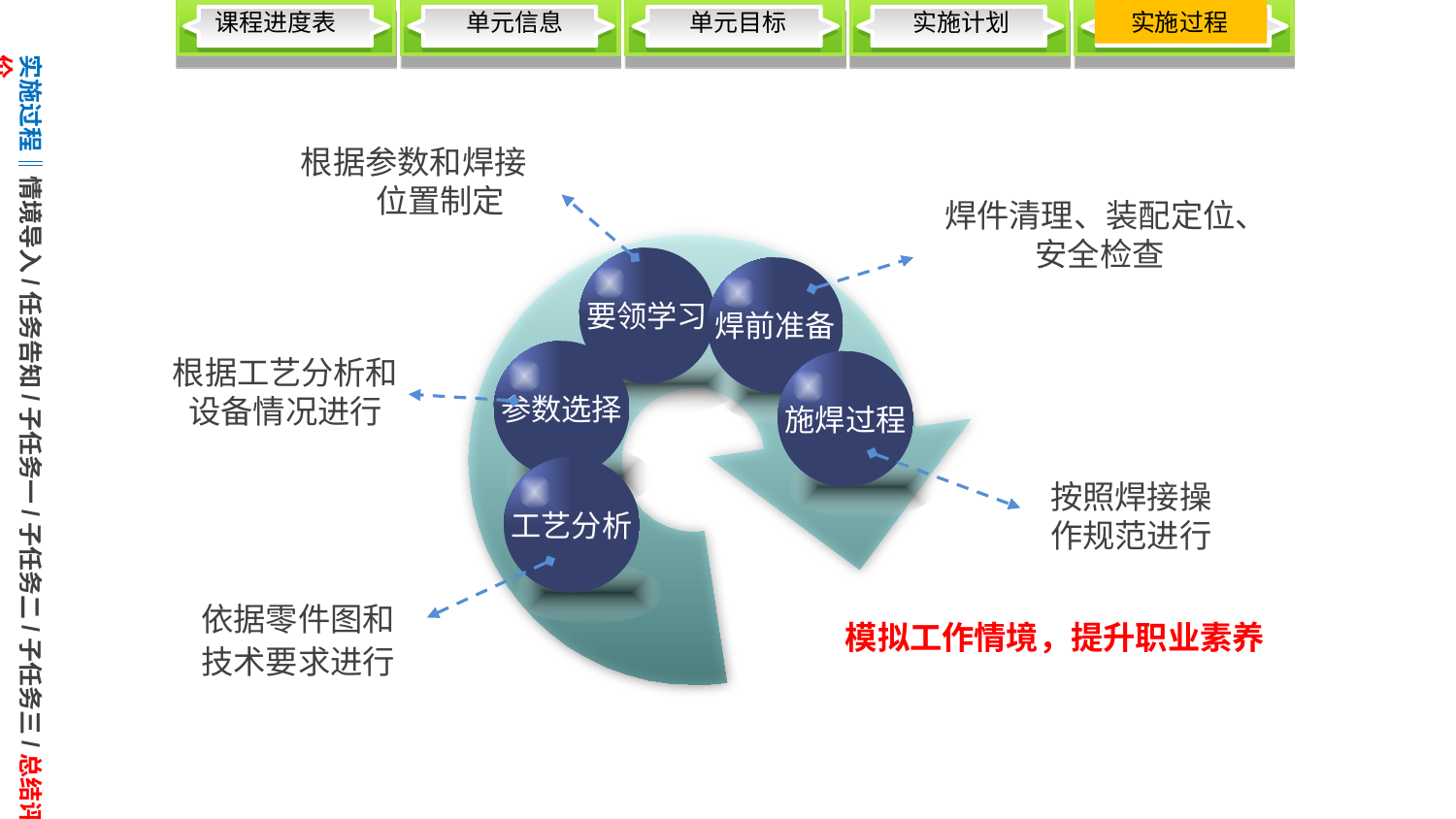

课程进度表
 单元信息
  单元目标
   实施计划
   实施过程
实施过程‖情境导入/任务告知/子任务一/子任务二/子任务三/总结评价

根据参数和焊接
位置制定
焊件清理、装配定位、
安全检查

要领学习

焊前准备

参数选择

施焊过程

工艺分析

根据工艺分析和设备情况进行
按照焊接操作规范进行
依据零件图和
技术要求进行
模拟工作情境，提升职业素养
29